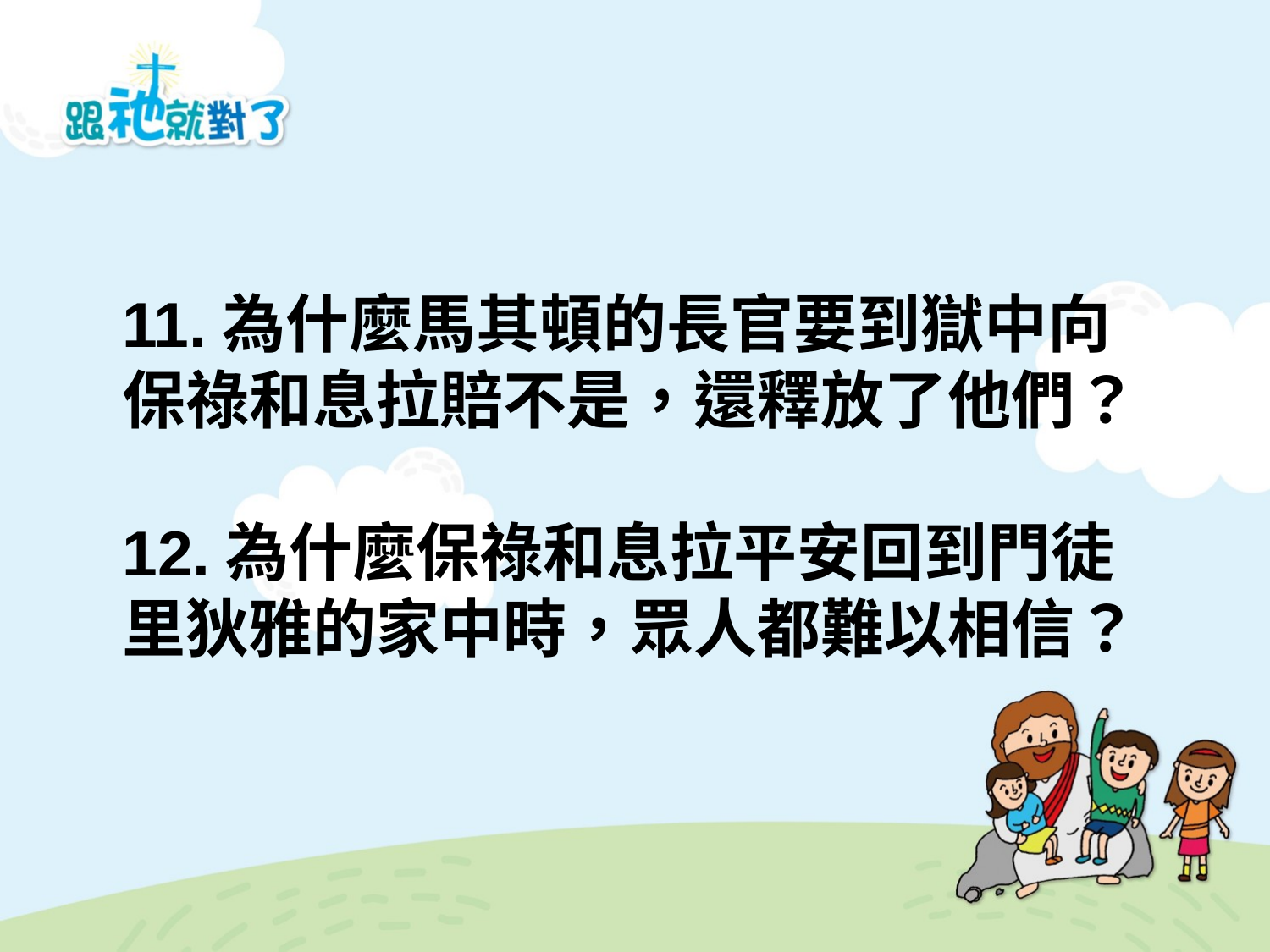

11.為什麼馬其頓的長官要到獄中向保祿和息拉賠不是，還釋放了他們？

12.為什麼保祿和息拉平安回到門徒里狄雅的家中時，眾人都難以相信？